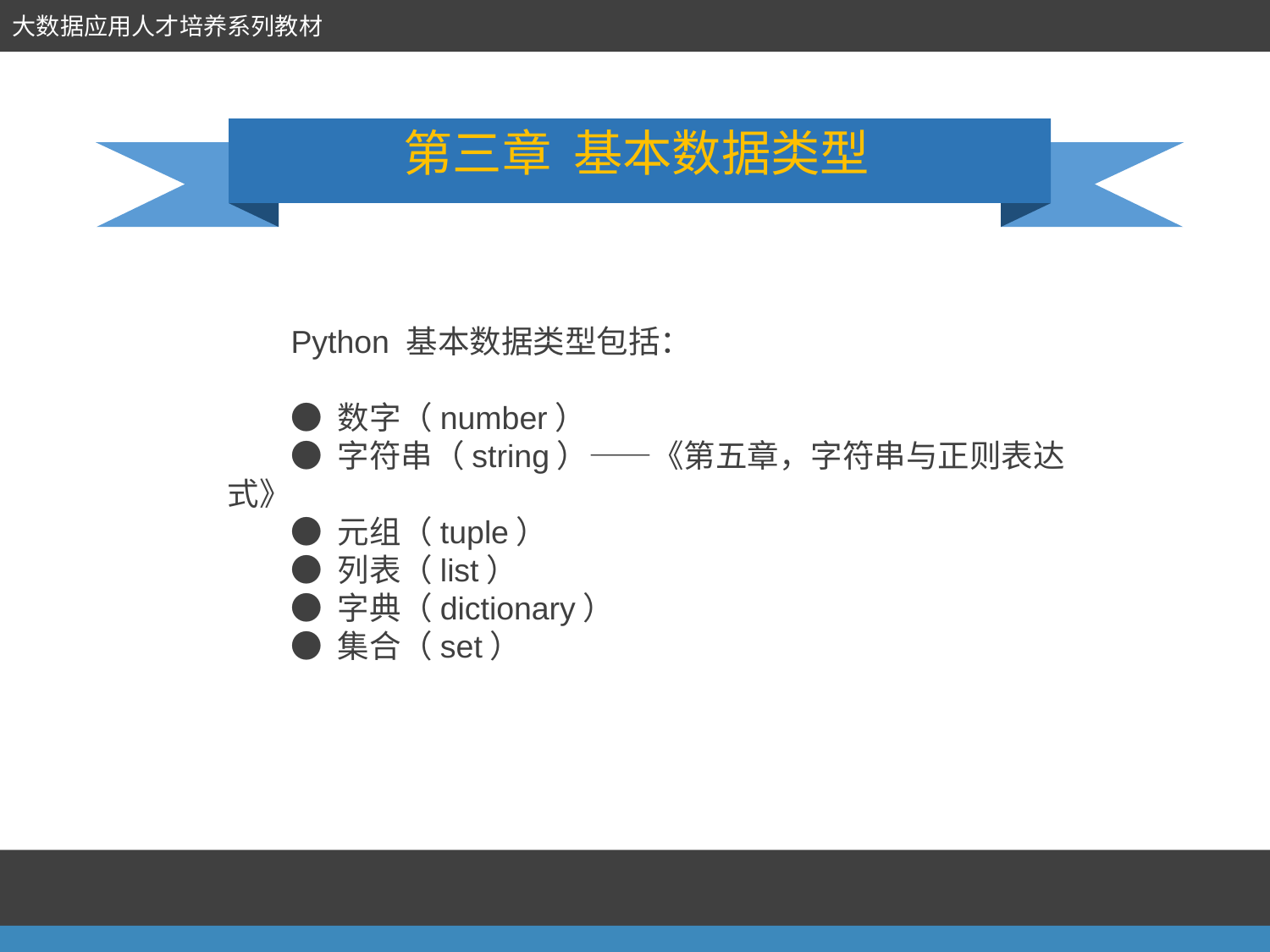

第三章  基本数据类型
Python 基本数据类型包括：

● 数字（number）
● 字符串（string）——《第五章，字符串与正则表达式》
● 元组（tuple）
● 列表（list）
● 字典（dictionary）
● 集合（set）